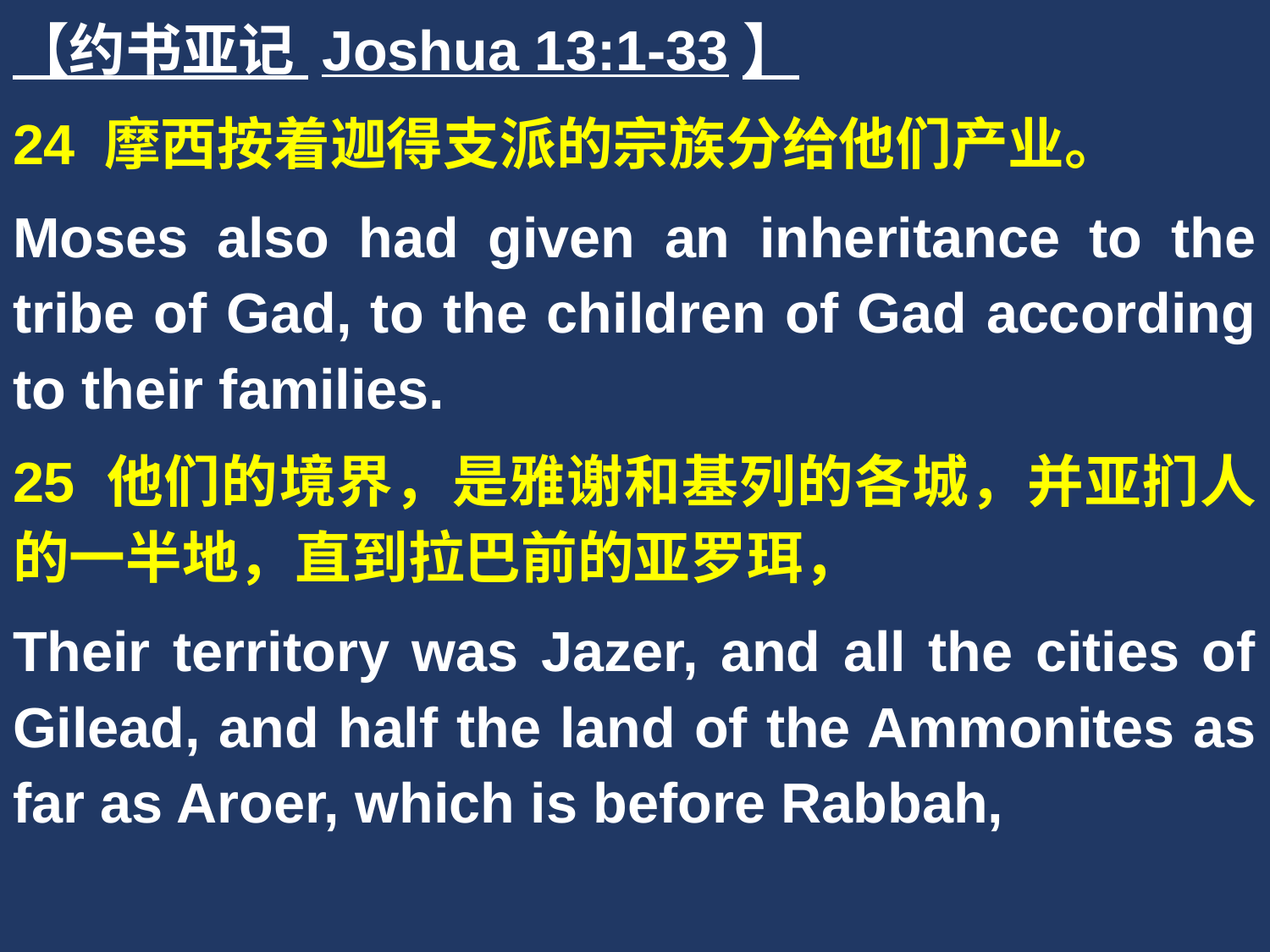

【约书亚记 Joshua 13:1-33】
24 摩西按着迦得支派的宗族分给他们产业。
Moses also had given an inheritance to the tribe of Gad, to the children of Gad according to their families.
25 他们的境界，是雅谢和基列的各城，并亚扪人的一半地，直到拉巴前的亚罗珥，
Their territory was Jazer, and all the cities of Gilead, and half the land of the Ammonites as far as Aroer, which is before Rabbah,